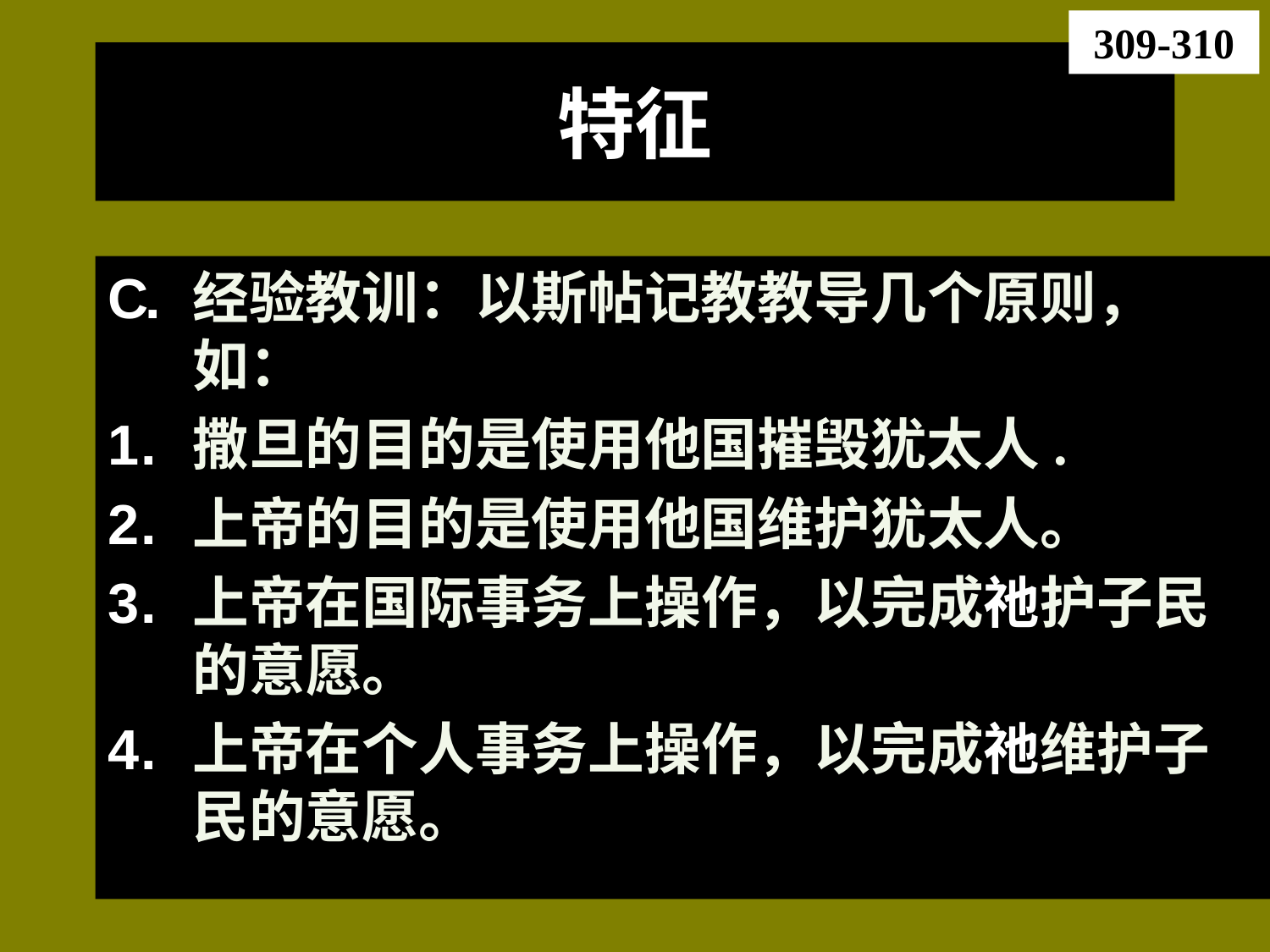

309-310
# 特征
经验教训：以斯帖记教教导几个原则，如：
撒旦的目的是使用他国摧毁犹太人.
上帝的目的是使用他国维护犹太人。
上帝在国际事务上操作，以完成祂护子民的意愿。
上帝在个人事务上操作，以完成祂维护子民的意愿。